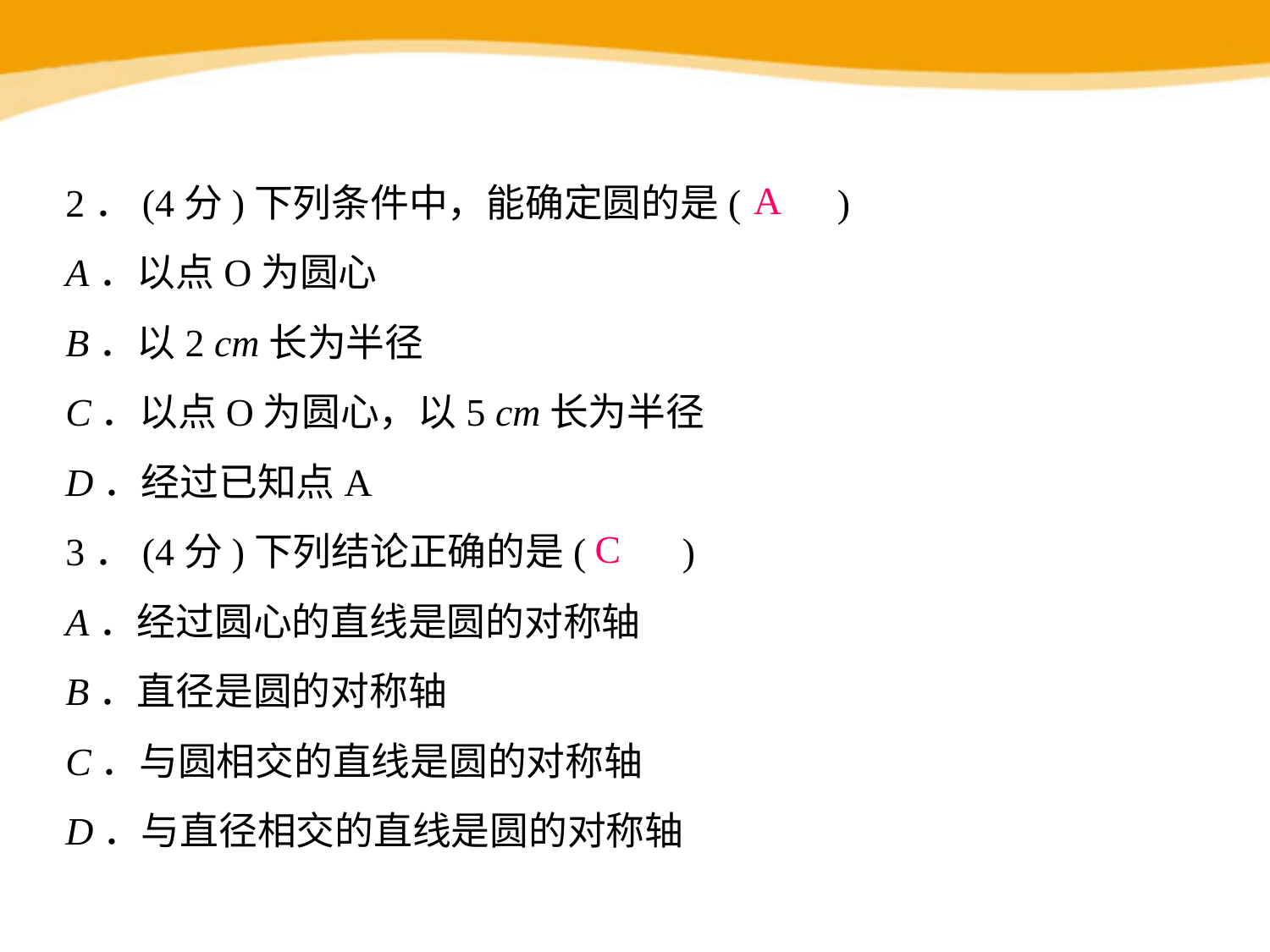

2．(4分)下列条件中，能确定圆的是(　　)
A．以点O为圆心
B．以2 cm长为半径
C．以点O为圆心，以5 cm长为半径
D．经过已知点A
3．(4分)下列结论正确的是(　　)
A．经过圆心的直线是圆的对称轴
B．直径是圆的对称轴
C．与圆相交的直线是圆的对称轴
D．与直径相交的直线是圆的对称轴
A
C